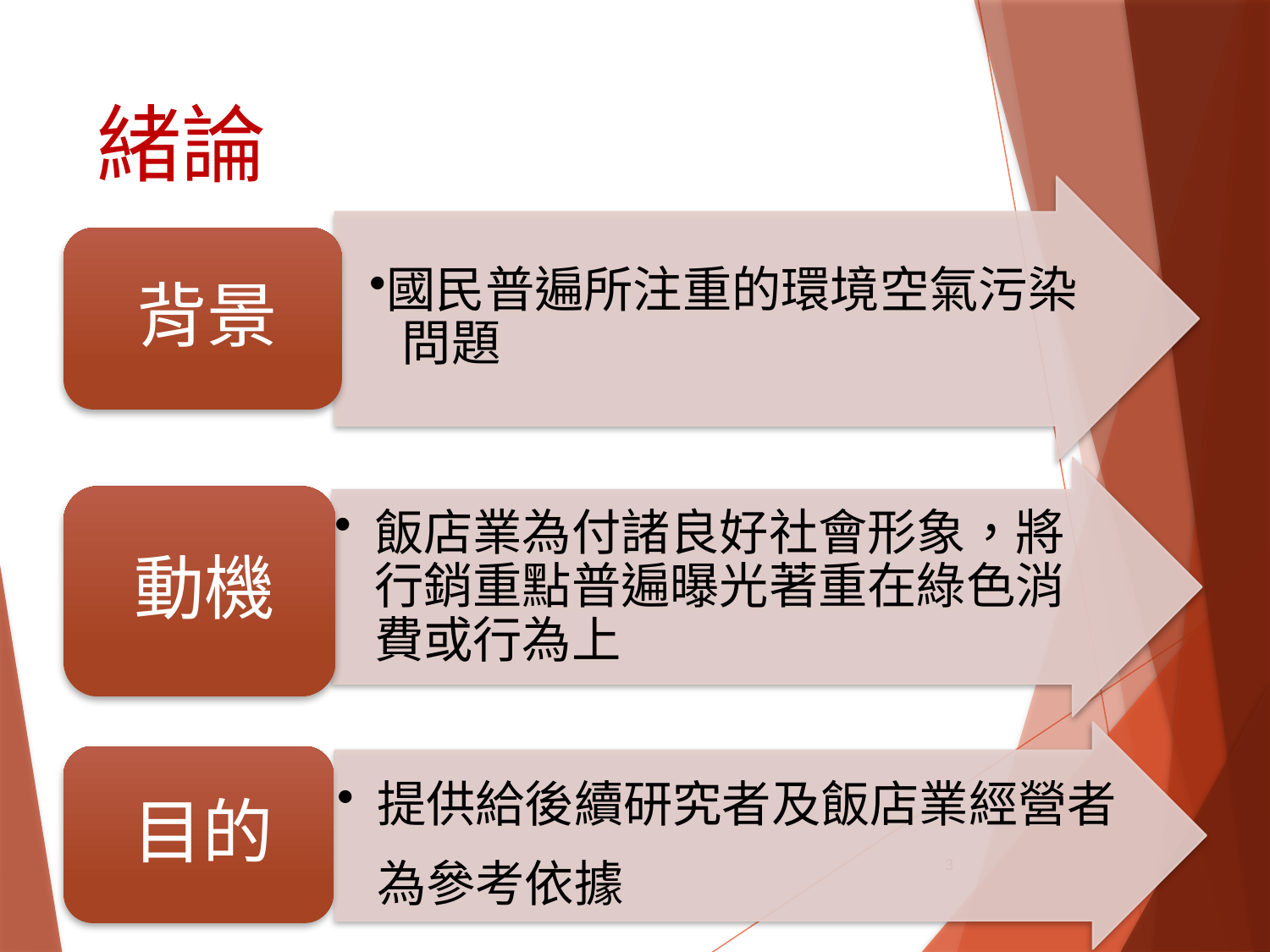

# 緒論
國民普遍所注重的環境空氣污染
   問題
背景
飯店業為付諸良好社會形象，將行銷重點普遍曝光著重在綠色消費或行為上
動機
提供給後續研究者及飯店業經營者為參考依據
目的
3